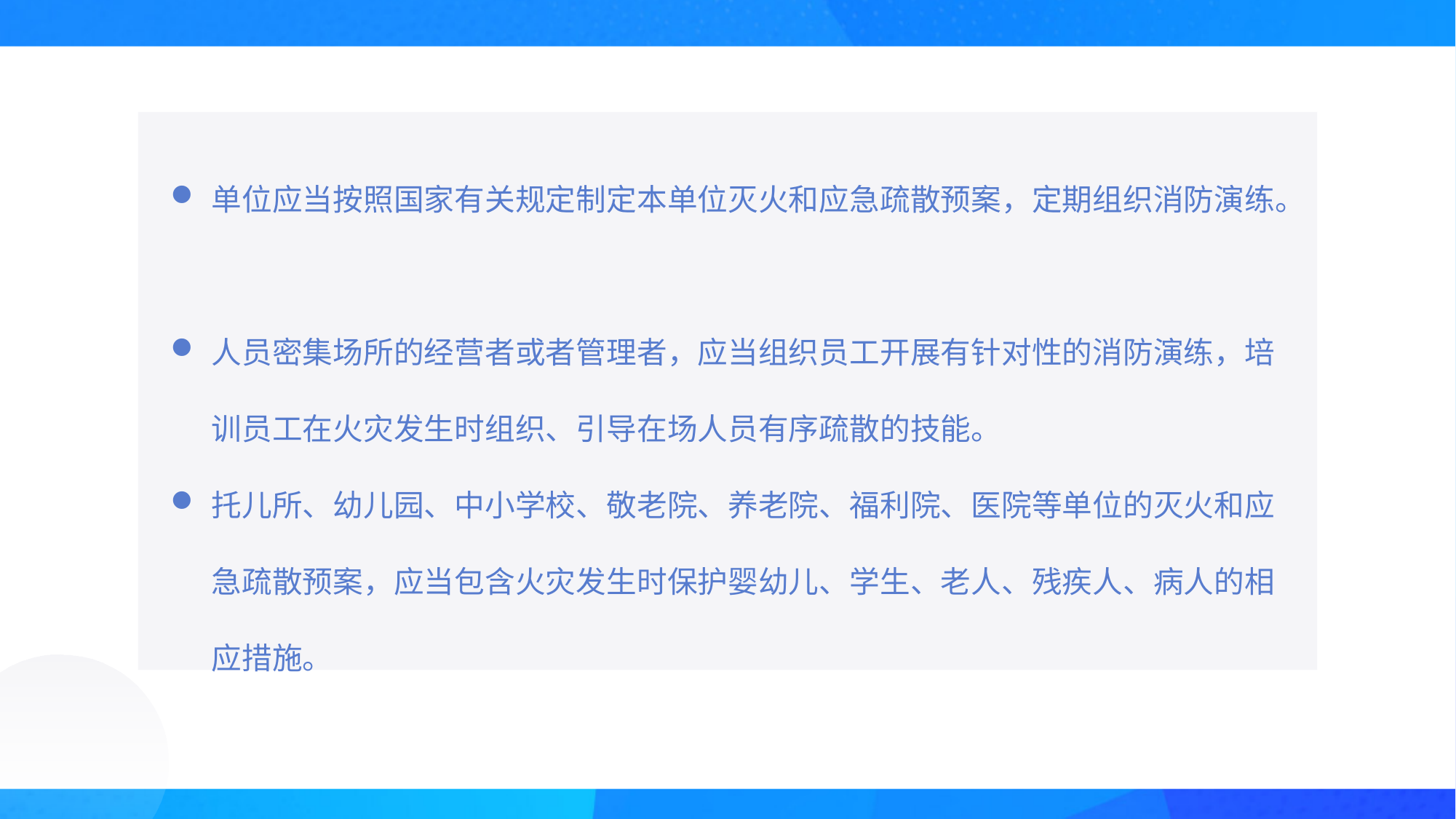

单位应当按照国家有关规定制定本单位灭火和应急疏散预案，定期组织消防演练。
人员密集场所的经营者或者管理者，应当组织员工开展有针对性的消防演练，培训员工在火灾发生时组织、引导在场人员有序疏散的技能。
托儿所、幼儿园、中小学校、敬老院、养老院、福利院、医院等单位的灭火和应急疏散预案，应当包含火灾发生时保护婴幼儿、学生、老人、残疾人、病人的相应措施。